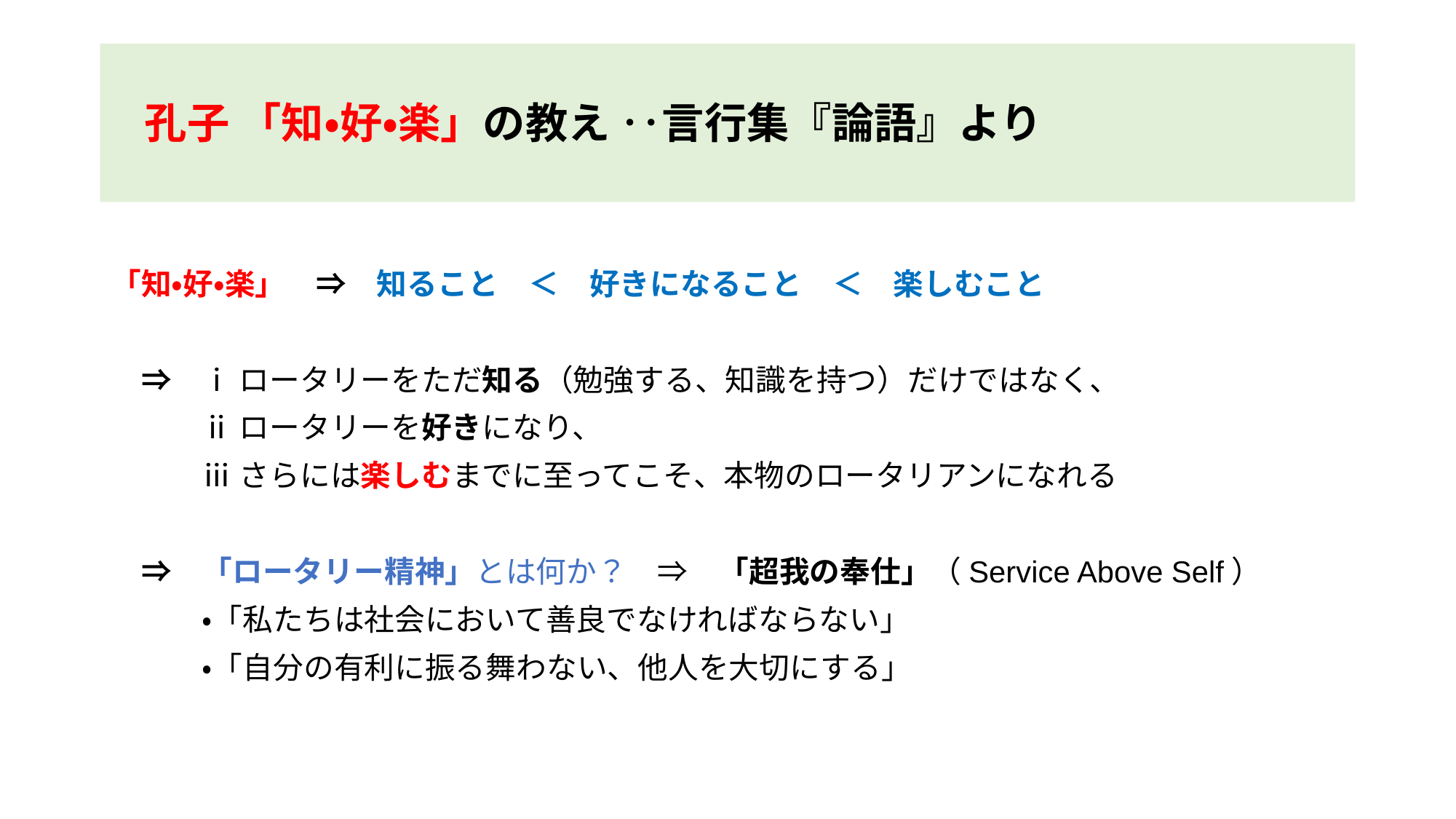

# 孔子 「知・好・楽」の教え ‥言行集『論語』より

「知・好・楽」　⇒　知ること　＜　好きになること　＜　楽しむこと

　⇒　ⅰ ロータリーをただ知る（勉強する、知識を持つ）だけではなく、
　　　ⅱ ロータリーを好きになり、
　　　ⅲ さらには楽しむまでに至ってこそ、本物のロータリアンになれる

　⇒　「ロータリー精神」とは何か？　⇒　「超我の奉仕」（Service Above Self）
　　　・「私たちは社会において善良でなければならない」
　　　・「自分の有利に振る舞わない、他人を大切にする」